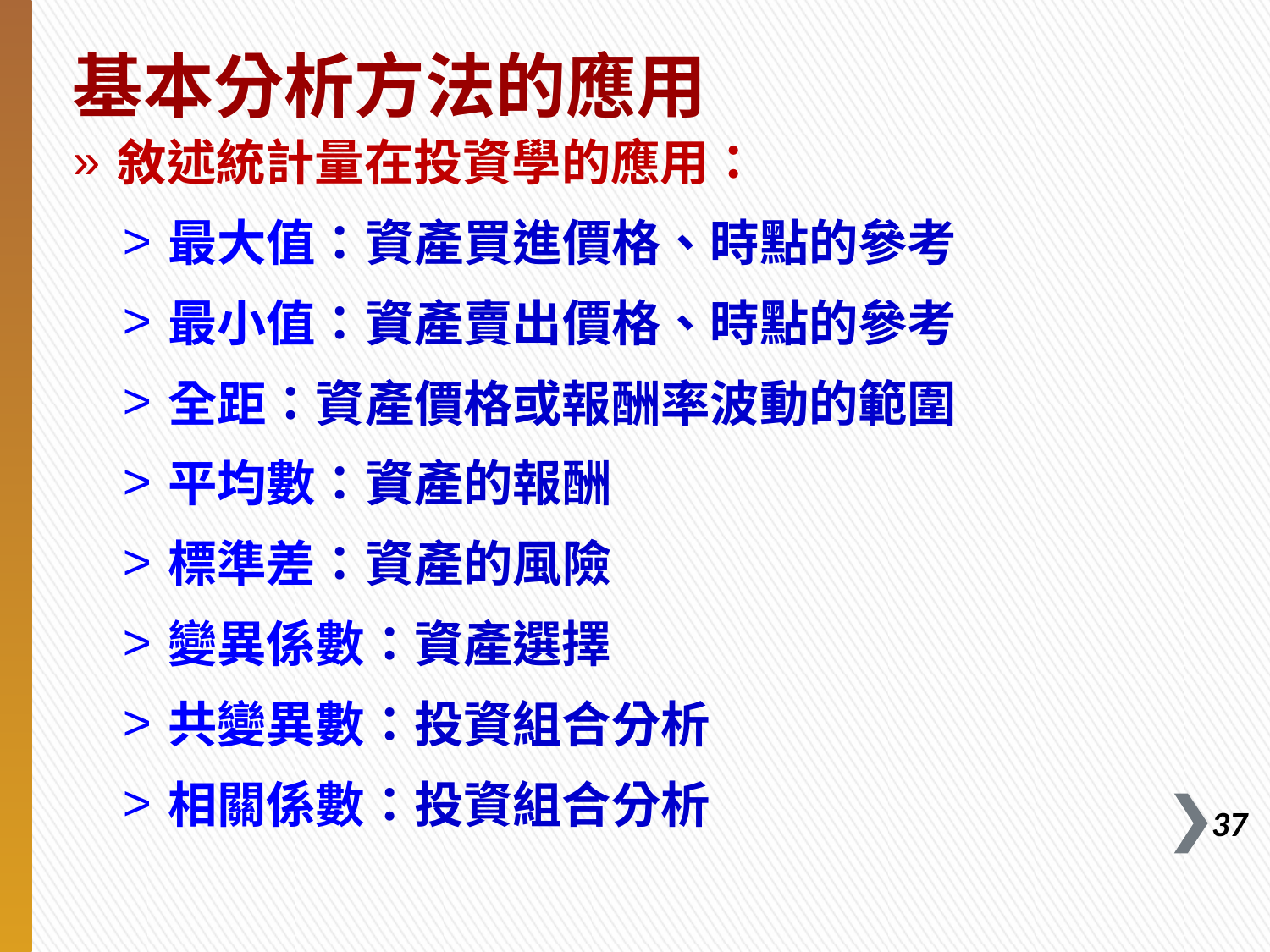

基本分析方法的應用

敘述統計量在投資學的應用：
最大值：資產買進價格、時點的參考
最小值：資產賣出價格、時點的參考
全距：資產價格或報酬率波動的範圍
平均數：資產的報酬
標準差：資產的風險
變異係數：資產選擇
共變異數：投資組合分析
相關係數：投資組合分析

37